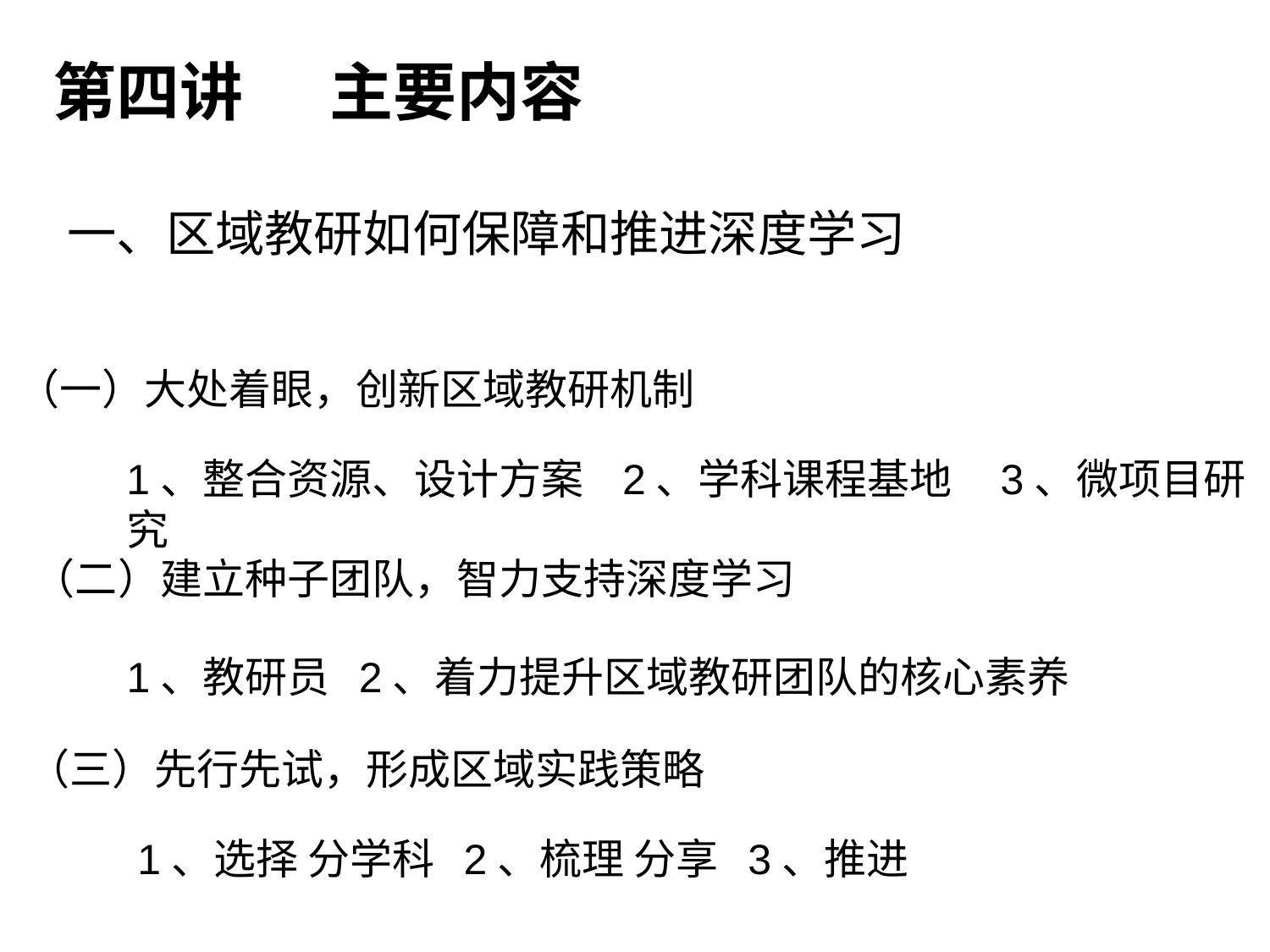

第四讲      主要内容
一、区域教研如何保障和推进深度学习
（一）大处着眼，创新区域教研机制
1、整合资源、设计方案   2、学科课程基地    3、微项目研究
（二）建立种子团队，智力支持深度学习
1、教研员  2、着力提升区域教研团队的核心素养
（三）先行先试，形成区域实践策略
1、选择 分学科  2、梳理 分享  3、推进